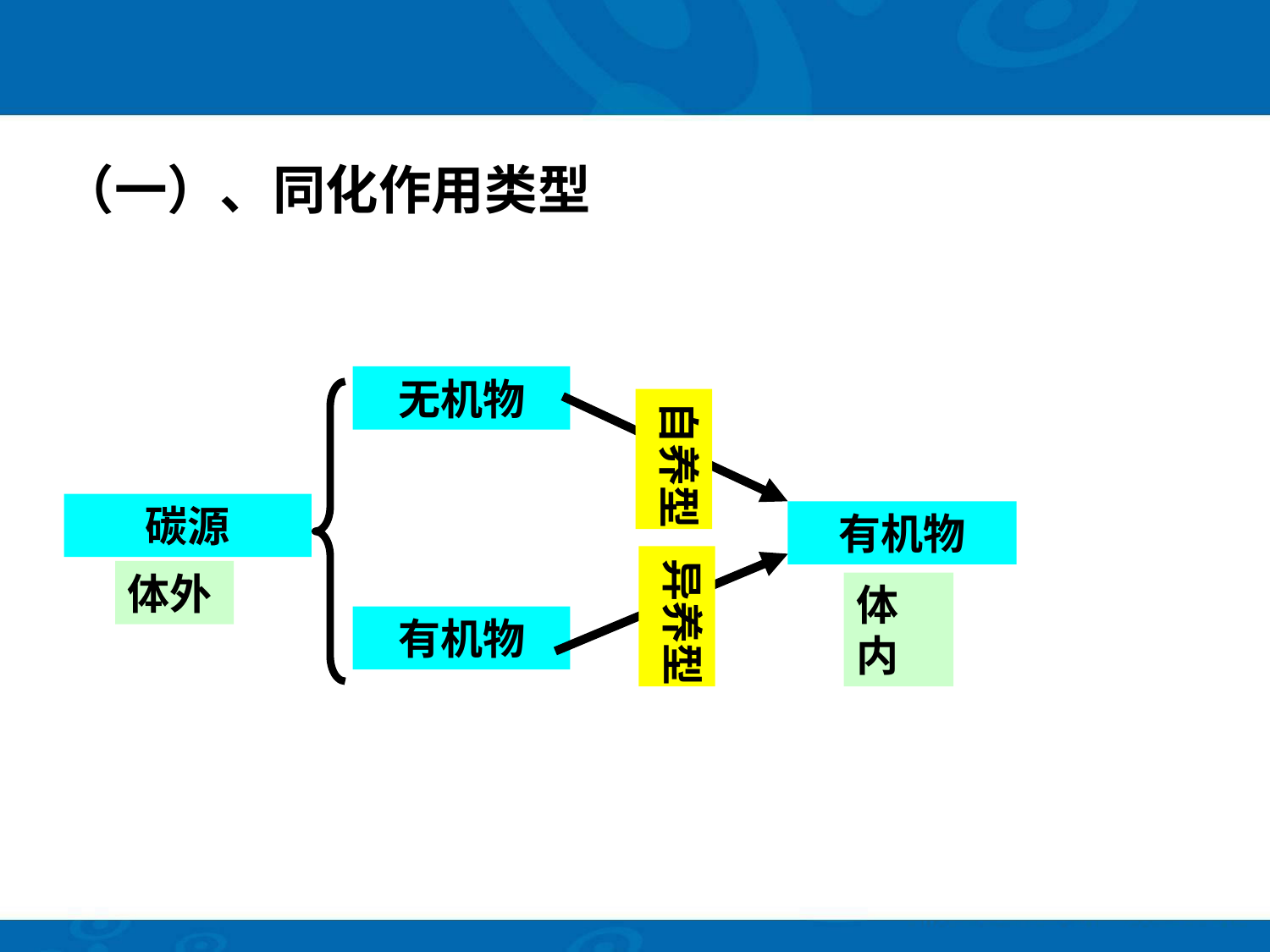

（一）、同化作用类型
无机物

有机物
自养型

碳源
体外
有机物
体内
异养型